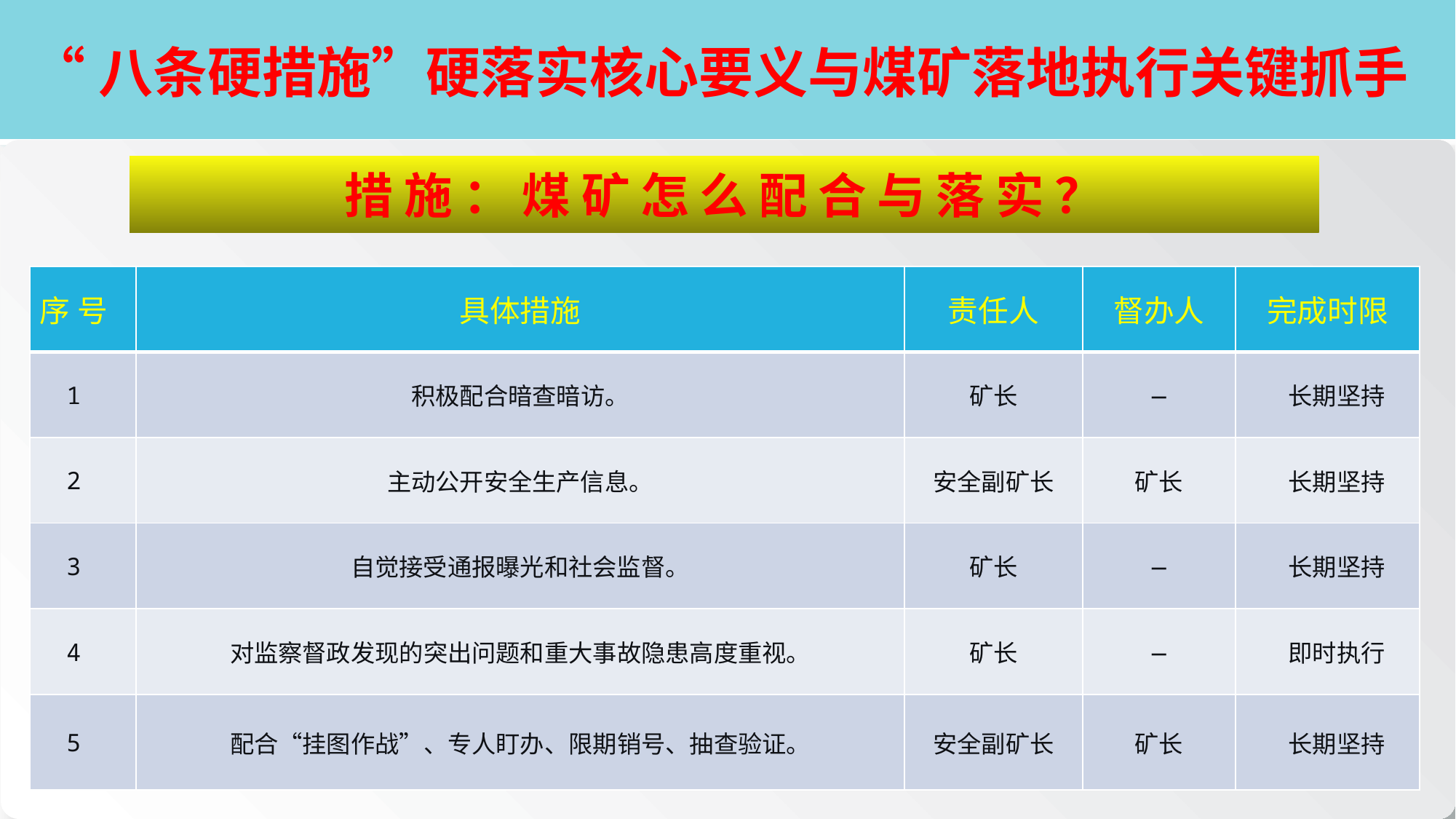

# “八条硬措施”硬落实核心要义与煤矿落地执行关键抓手

措施：煤矿怎么配合与落实？

| 序 号 | 具体措施 | 责任人 | 督办人 | 完成时限 |
| --- | --- | --- | --- | --- |
| 1 | 积极配合暗查暗访。 | 矿长 | — | 长期坚持 |
| 2 | 主动公开安全生产信息。 | 安全副矿长 | 矿长 | 长期坚持 |
| 3 | 自觉接受通报曝光和社会监督。 | 矿长 | — | 长期坚持 |
| 4 | 对监察督政发现的突出问题和重大事故隐患高度重视。 | 矿长 | — | 即时执行 |
| 5 | 配合“挂图作战”、专人盯办、限期销号、抽查验证。 | 安全副矿长 | 矿长 | 长期坚持 |